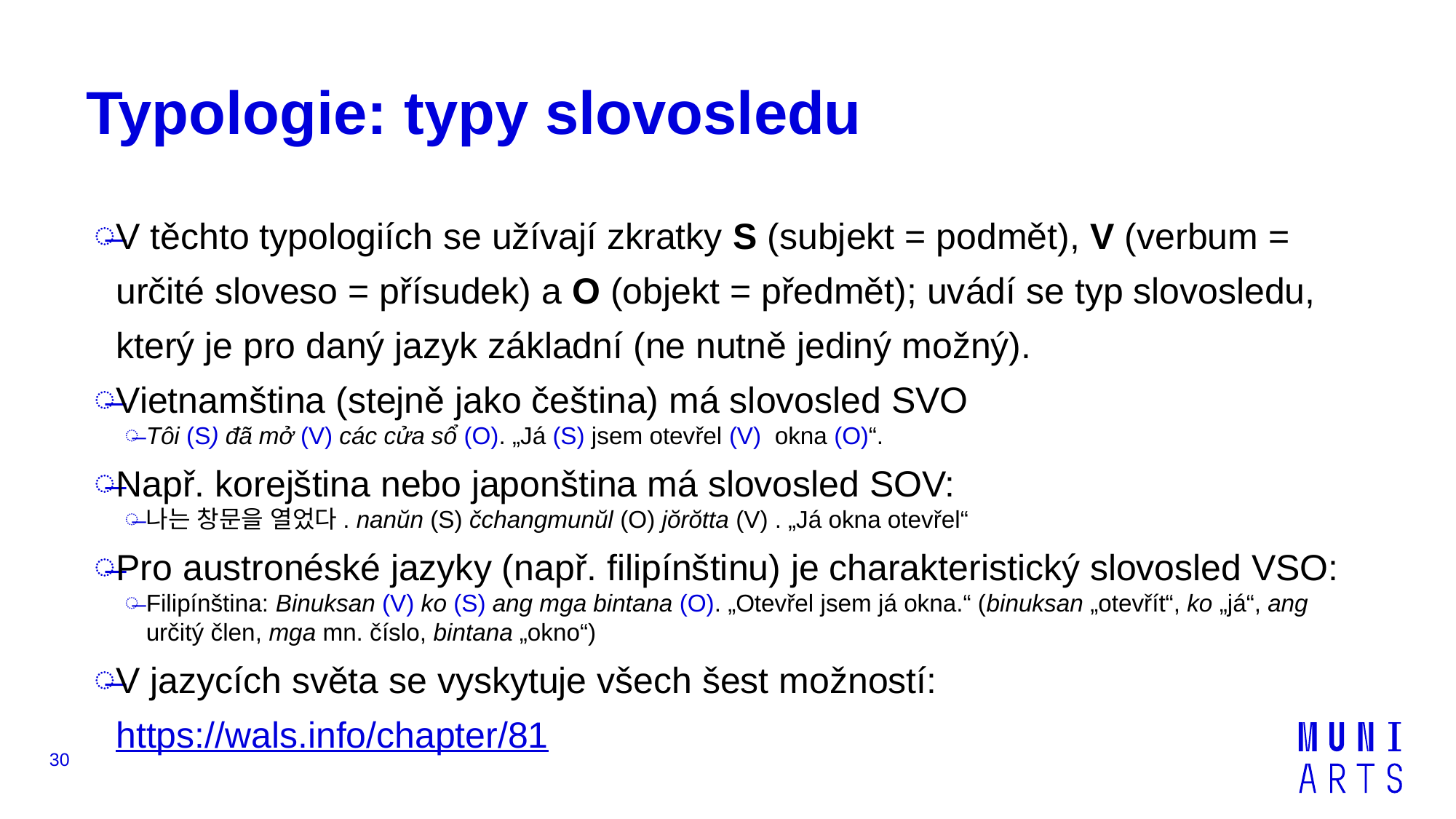

# Typologie: typy slovosledu
V těchto typologiích se užívají zkratky S (subjekt = podmět), V (verbum = určité sloveso = přísudek) a O (objekt = předmět); uvádí se typ slovosledu, který je pro daný jazyk základní (ne nutně jediný možný).
Vietnamština (stejně jako čeština) má slovosled SVO
Tôi (S) đã mở (V) các cửa sổ (O). „Já (S) jsem otevřel (V)  okna (O)“.
Např. korejština nebo japonština má slovosled SOV:
나는 창문을 열었다. nanŭn (S) čchangmunŭl (O) jŏrŏtta (V) . „Já okna otevřel“
Pro austronéské jazyky (např. filipínštinu) je charakteristický slovosled VSO:
Filipínština: Binuksan (V) ko (S) ang mga bintana (O). „Otevřel jsem já okna.“ (binuksan „otevřít“, ko „já“, ang určitý člen, mga mn. číslo, bintana „okno“)
V jazycích světa se vyskytuje všech šest možností: https://wals.info/chapter/81

30